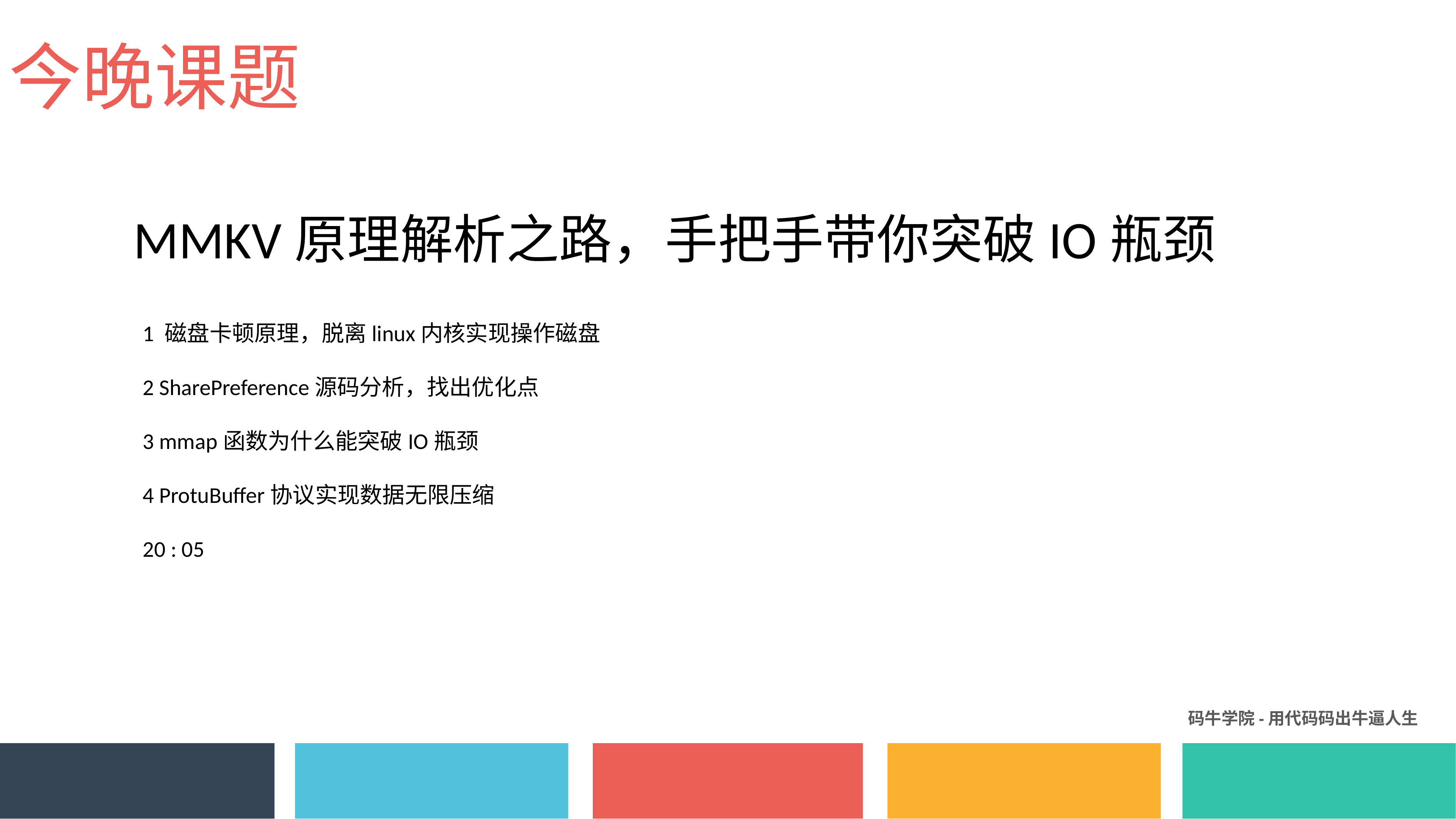

今晚课题
MMKV原理解析之路，手把手带你突破IO瓶颈
1 磁盘卡顿原理，脱离linux内核实现操作磁盘
2 SharePreference源码分析，找出优化点
3 mmap函数为什么能突破IO瓶颈
4 ProtuBuffer协议实现数据无限压缩

20 : 05
码牛学院-用代码码出牛逼人生